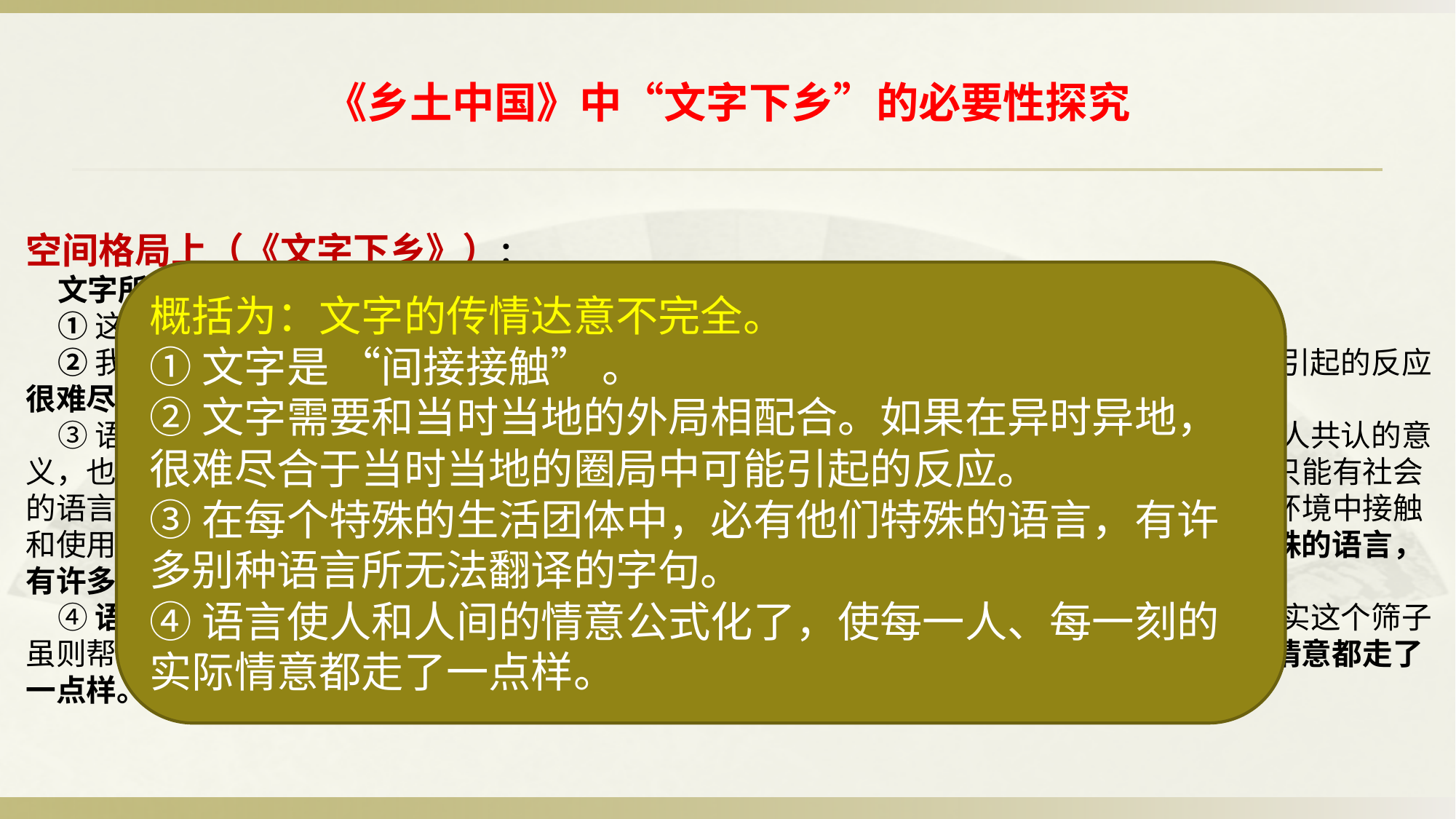

# 《乡土中国》中“文字下乡”的必要性探究
空间格局上（《文字下乡》）：
文字所能传的情、达的意是不完全的。
①这不完全是出于“间接接触”的原因。
②我们所要传达的情意是和当时当地的外局相配合的。如果在异时异地的圈局中去看，所会引起的反应很难尽合于当时当地的圈局中可能引起的反应。
③语言本是用声音来表达的象征体系。象征是附着意义的事物或动作。所以象征是包括多数人共认的意义，也就是这一事物或动作会在多数人中引起相同的反应。因之，我们绝不能有个人的语言，只能有社会的语言。要使多数人能对同一象征具有同一意义，他们必须有着相同的经历，就是说在相似的环境中接触和使用同一象征，因而在象征上附着了同一意义。因此在每个特殊的生活团体中，必有他们特殊的语言，有许多别种语言所无法翻译的字句。
④语言像是个社会定下的筛子，如果我们有一种情意和这筛子的格子不同也就漏不过去。其实这个筛子虽则帮助了人和人间的了解，而同时也使人和人间的情意公式化了，使每一人、每一刻的实际情意都走了一点样。我们永远在削足适履，使感觉敏锐的人怨恨语言的束缚。
概括为：文字的传情达意不完全。
①文字是 “间接接触” 。
②文字需要和当时当地的外局相配合。如果在异时异地，很难尽合于当时当地的圈局中可能引起的反应。
③在每个特殊的生活团体中，必有他们特殊的语言，有许多别种语言所无法翻译的字句。
④语言使人和人间的情意公式化了，使每一人、每一刻的实际情意都走了一点样。